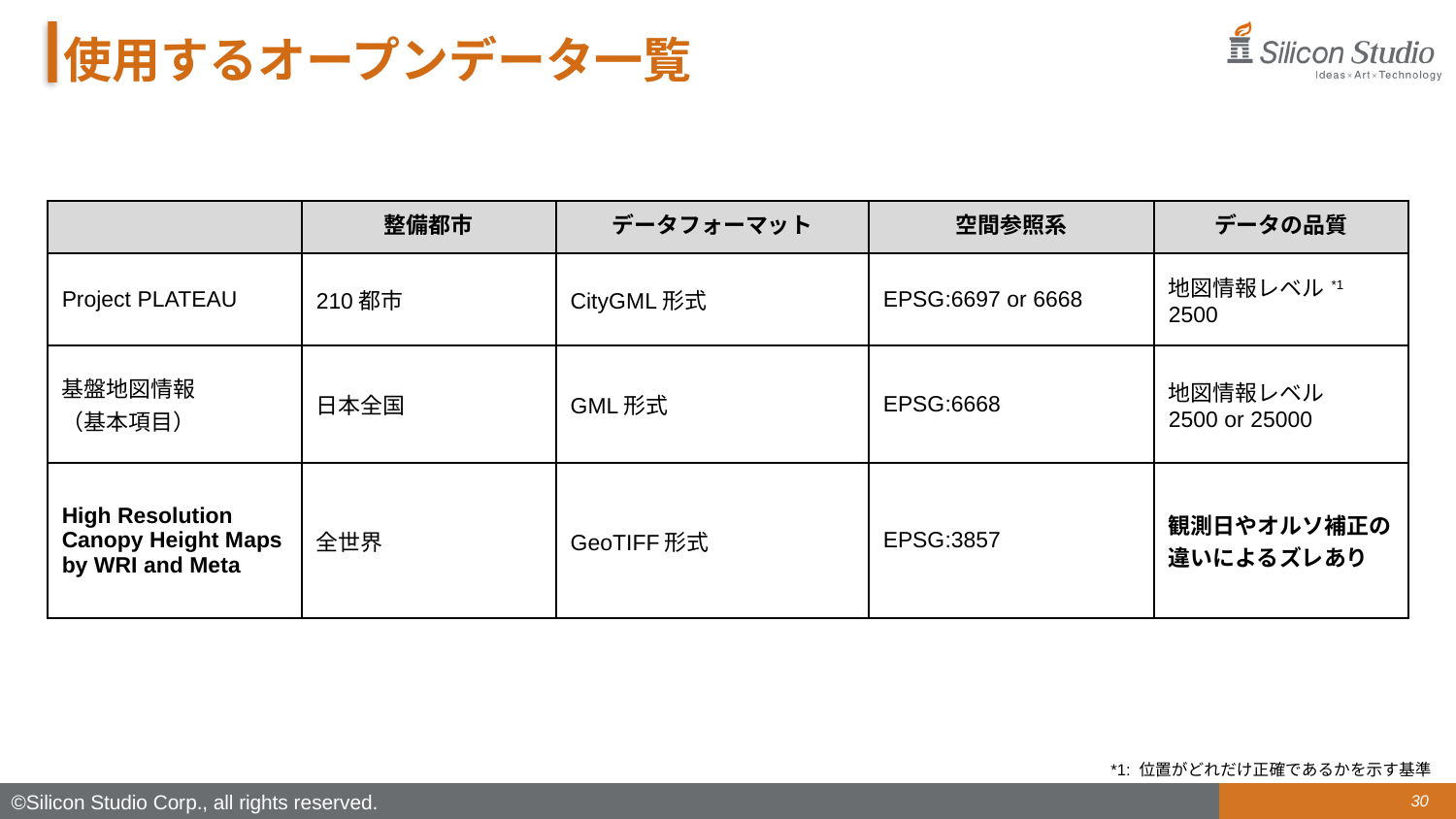

# 使用するオープンデータ一覧
|  | 整備都市 | データフォーマット | 空間参照系 | データの品質 |
| --- | --- | --- | --- | --- |
| Project PLATEAU | 210都市 | CityGML形式 | EPSG:6697 or 6668 | 地図情報レベル\*1 2500 |
| 基盤地図情報 （基本項目） | 日本全国 | GML形式 | EPSG:6668 | 地図情報レベル 2500 or 25000 |
| High Resolution Canopy Height Maps by WRI and Meta | 全世界 | GeoTIFF形式 | EPSG:3857 | 観測日やオルソ補正の違いによるズレあり |
*1: 位置がどれだけ正確であるかを示す基準